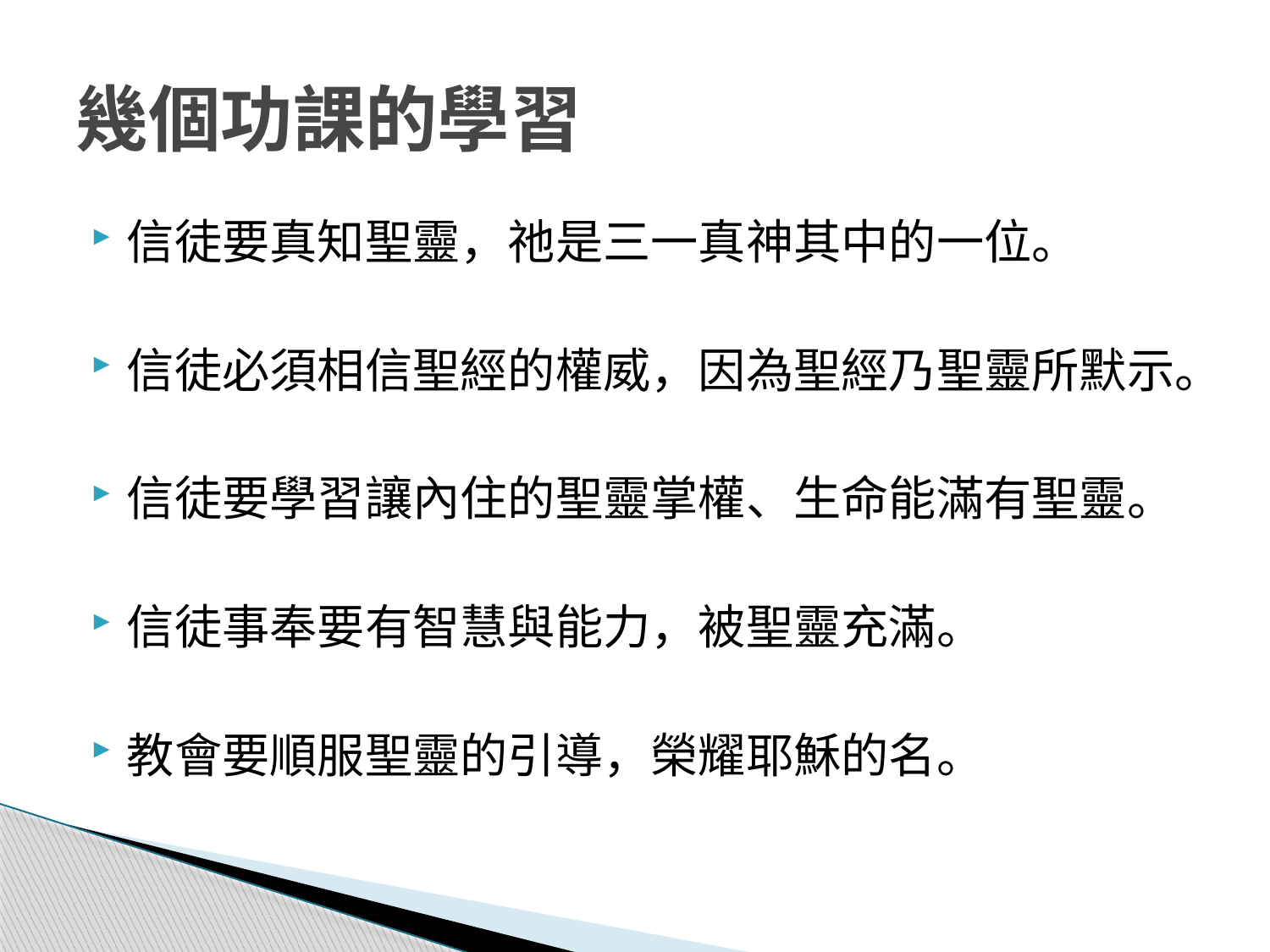

# 幾個功課的學習
信徒要真知聖靈，祂是三一真神其中的一位。

信徒必須相信聖經的權威，因為聖經乃聖靈所默示。

信徒要學習讓內住的聖靈掌權、生命能滿有聖靈。

信徒事奉要有智慧與能力，被聖靈充滿。

教會要順服聖靈的引導，榮耀耶穌的名。